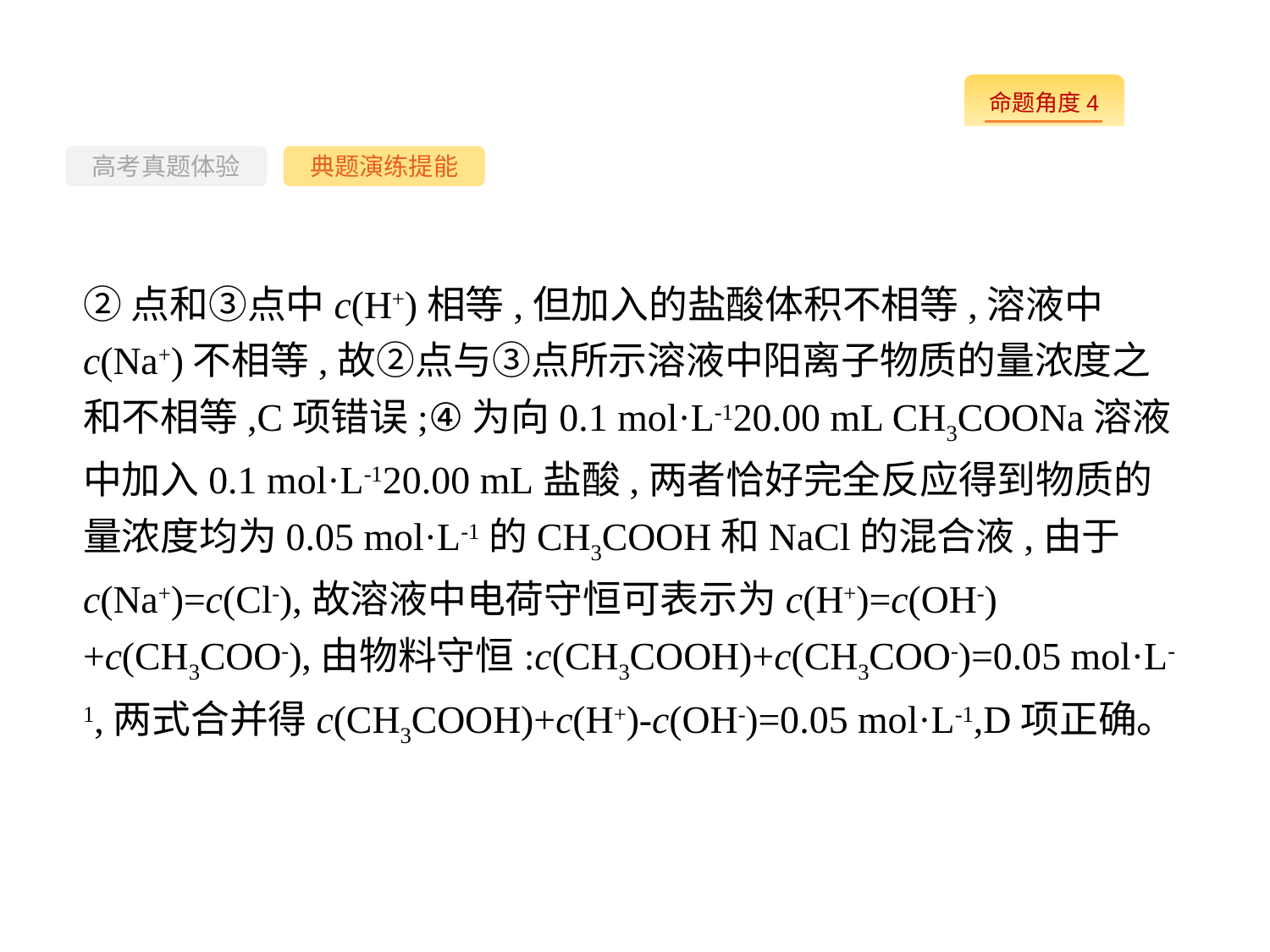

-88-
高考真题体验
典题演练提能
②点和③点中c(H+)相等,但加入的盐酸体积不相等,溶液中c(Na+)不相等,故②点与③点所示溶液中阳离子物质的量浓度之和不相等,C项错误;④为向0.1 mol·L-120.00 mL CH3COONa溶液中加入0.1 mol·L-120.00 mL盐酸,两者恰好完全反应得到物质的量浓度均为0.05 mol·L-1的CH3COOH和NaCl的混合液,由于c(Na+)=c(Cl-),故溶液中电荷守恒可表示为c(H+)=c(OH-)+c(CH3COO-),由物料守恒:c(CH3COOH)+c(CH3COO-)=0.05 mol·L-1,两式合并得c(CH3COOH)+c(H+)-c(OH-)=0.05 mol·L-1,D项正确。